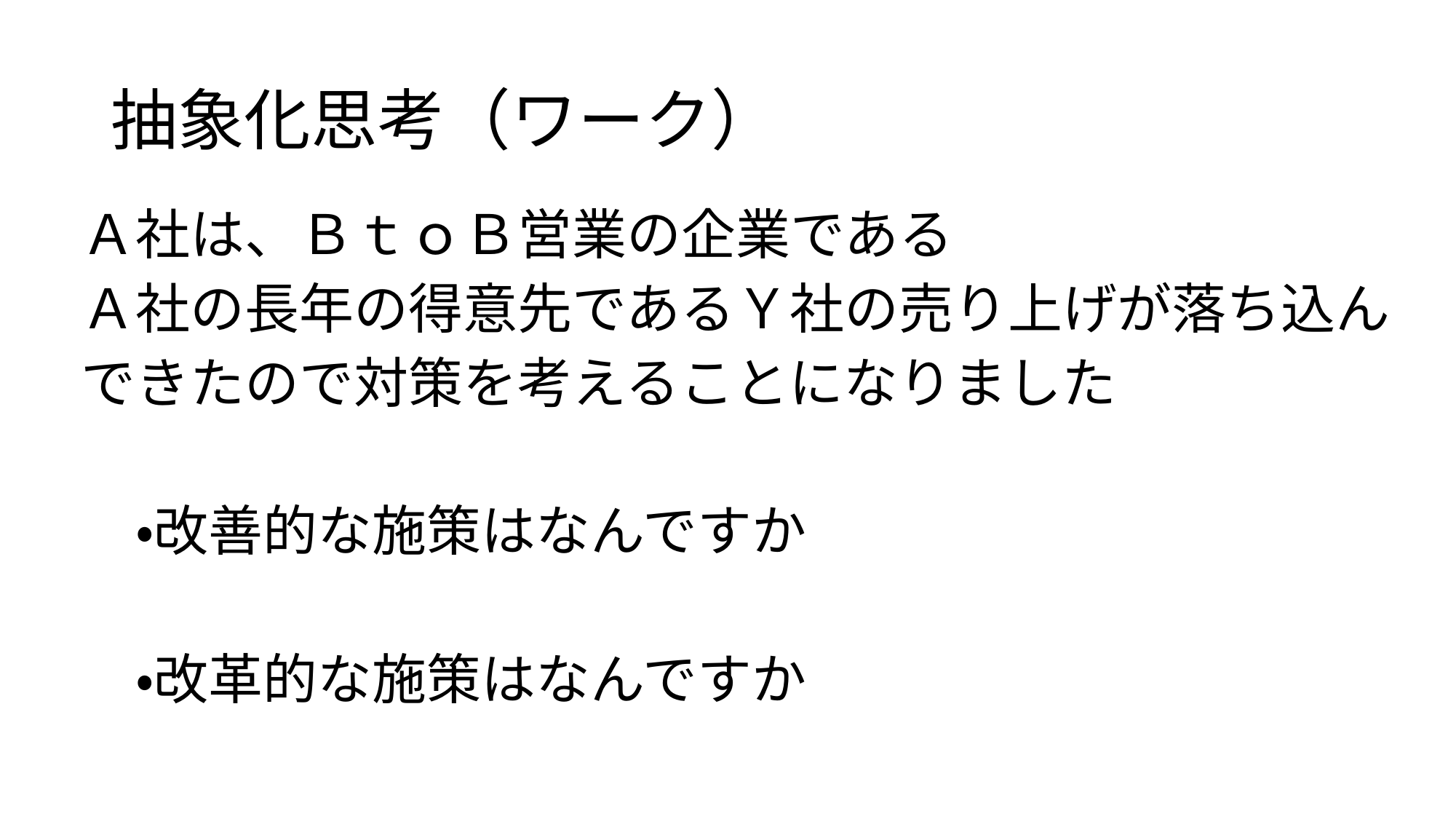

# 抽象化思考（ワーク）
Ａ社は、ＢｔｏＢ営業の企業である
Ａ社の長年の得意先であるＹ社の売り上げが落ち込ん
できたので対策を考えることになりました

　・改善的な施策はなんですか

　・改革的な施策はなんですか